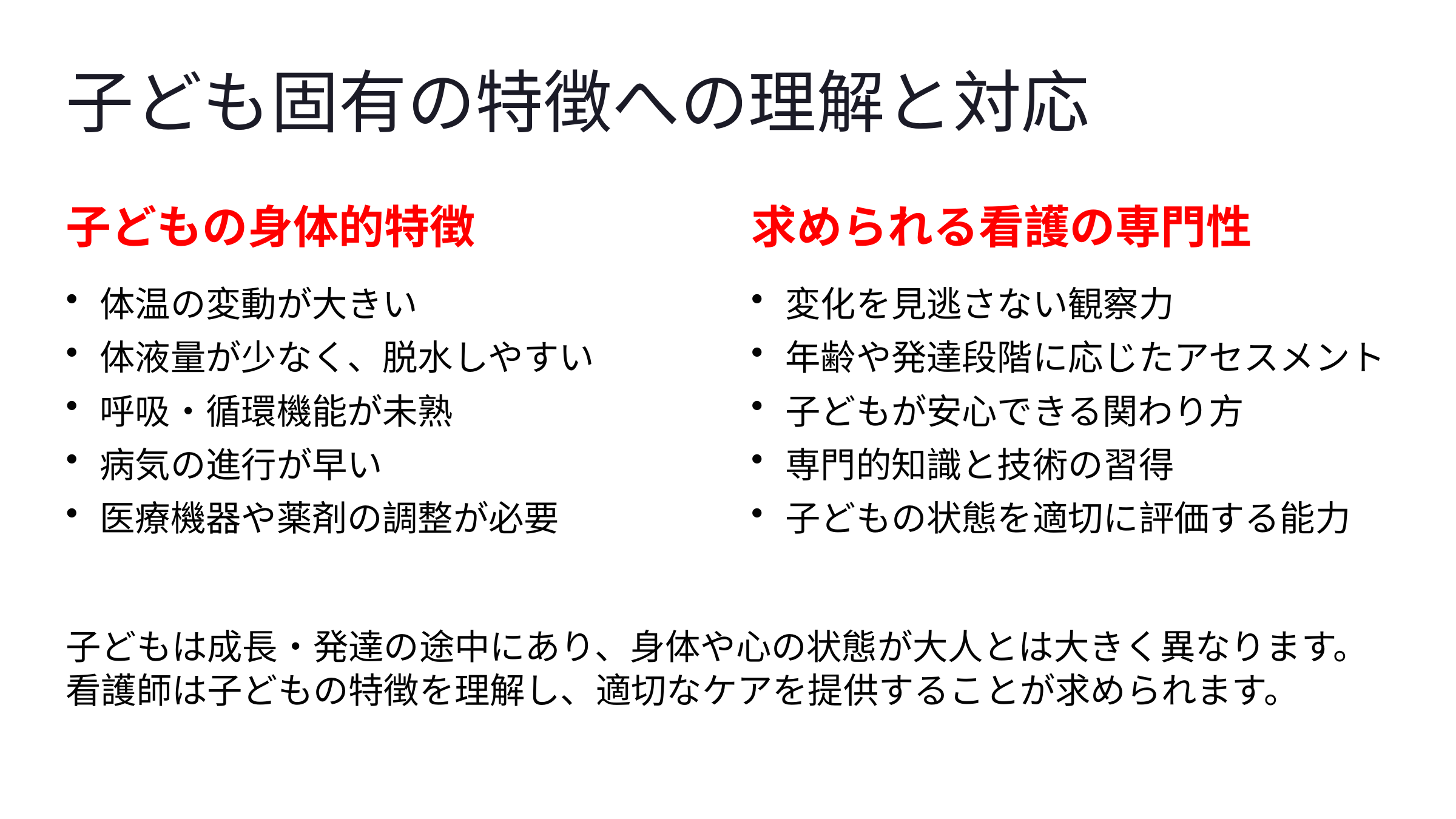

子ども固有の特徴への理解と対応
子どもの身体的特徴
求められる看護の専門性
体温の変動が大きい
変化を見逃さない観察力
体液量が少なく、脱水しやすい
年齢や発達段階に応じたアセスメント
呼吸・循環機能が未熟
子どもが安心できる関わり方
病気の進行が早い
専門的知識と技術の習得
医療機器や薬剤の調整が必要
子どもの状態を適切に評価する能力
子どもは成長・発達の途中にあり、身体や心の状態が大人とは大きく異なります。看護師は子どもの特徴を理解し、適切なケアを提供することが求められます。